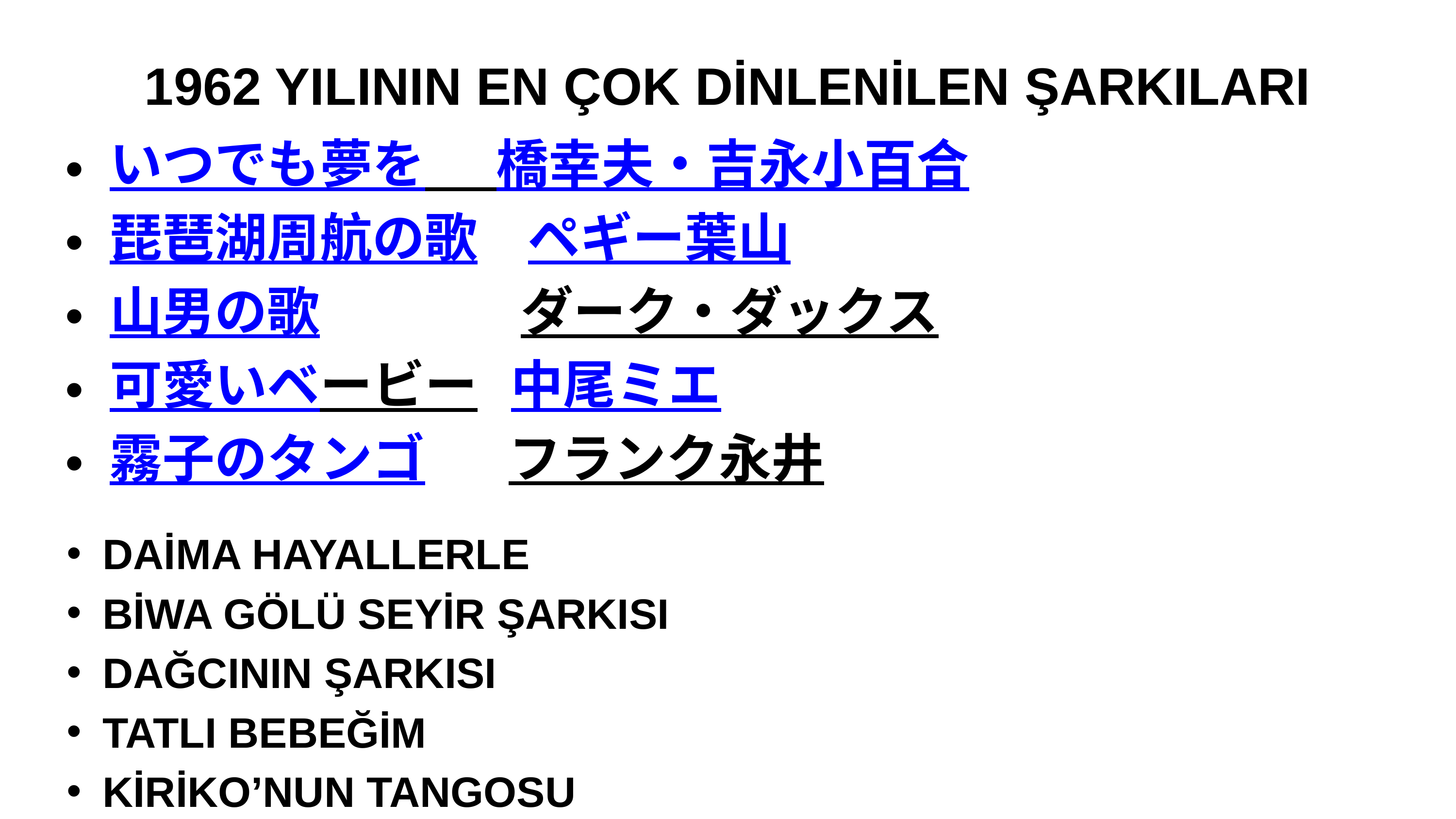

1962 YILININ EN ÇOK DİNLENİLEN ŞARKILARI
いつでも夢を      橋幸夫・吉永小百合
琵琶湖周航の歌   ペギー葉山
山男の歌            ダーク・ダックス
可愛いベービー  中尾ミエ
霧子のタンゴ     フランク永井
DAİMA HAYALLERLE
BİWA GÖLÜ SEYİR ŞARKISI
DAĞCININ ŞARKISI
TATLI BEBEĞİM
KİRİKO’NUN TANGOSU